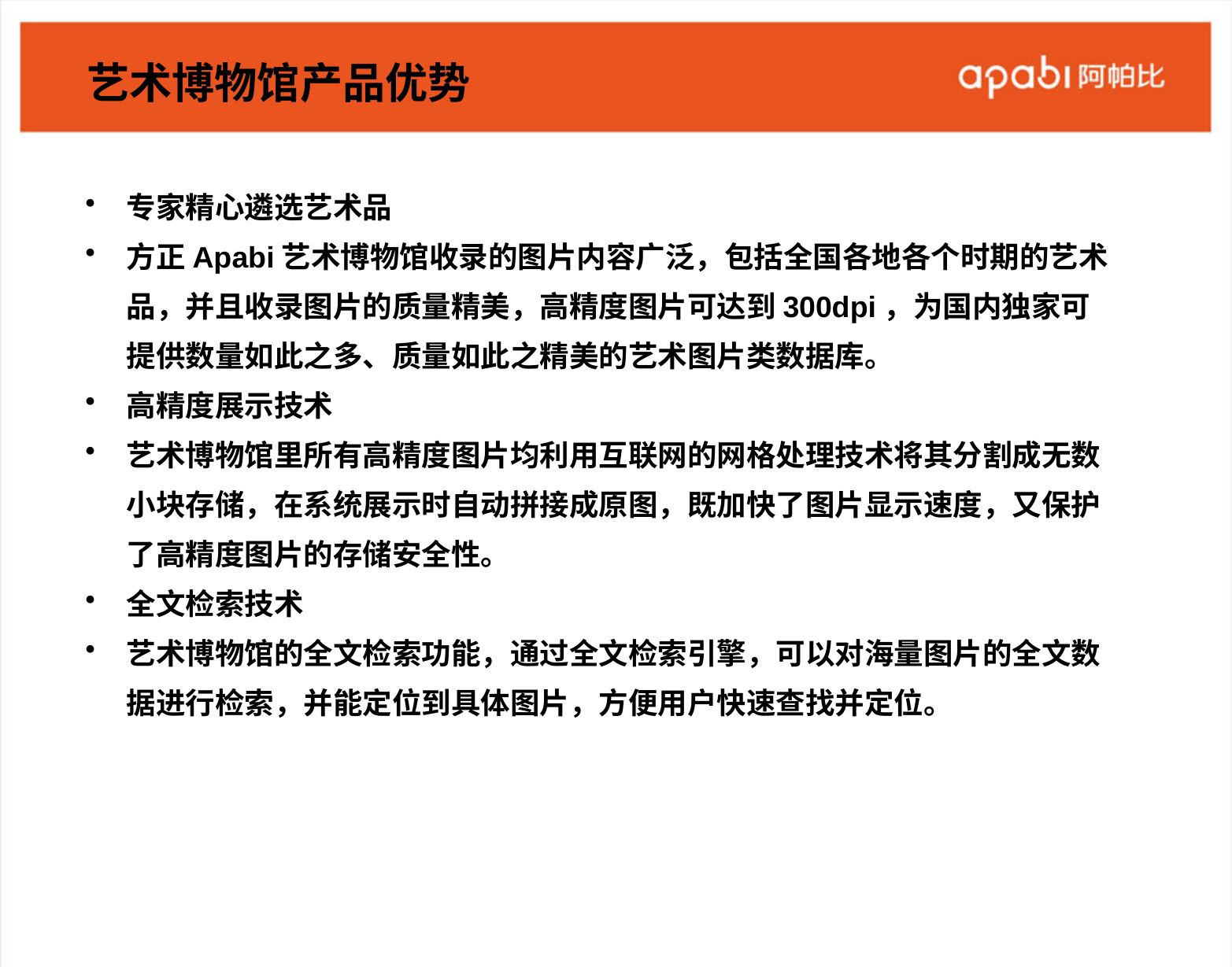

# 艺术博物馆产品优势
专家精心遴选艺术品
方正Apabi艺术博物馆收录的图片内容广泛，包括全国各地各个时期的艺术品，并且收录图片的质量精美，高精度图片可达到300dpi，为国内独家可提供数量如此之多、质量如此之精美的艺术图片类数据库。
高精度展示技术
艺术博物馆里所有高精度图片均利用互联网的网格处理技术将其分割成无数小块存储，在系统展示时自动拼接成原图，既加快了图片显示速度，又保护了高精度图片的存储安全性。
全文检索技术
艺术博物馆的全文检索功能，通过全文检索引擎，可以对海量图片的全文数据进行检索，并能定位到具体图片，方便用户快速查找并定位。